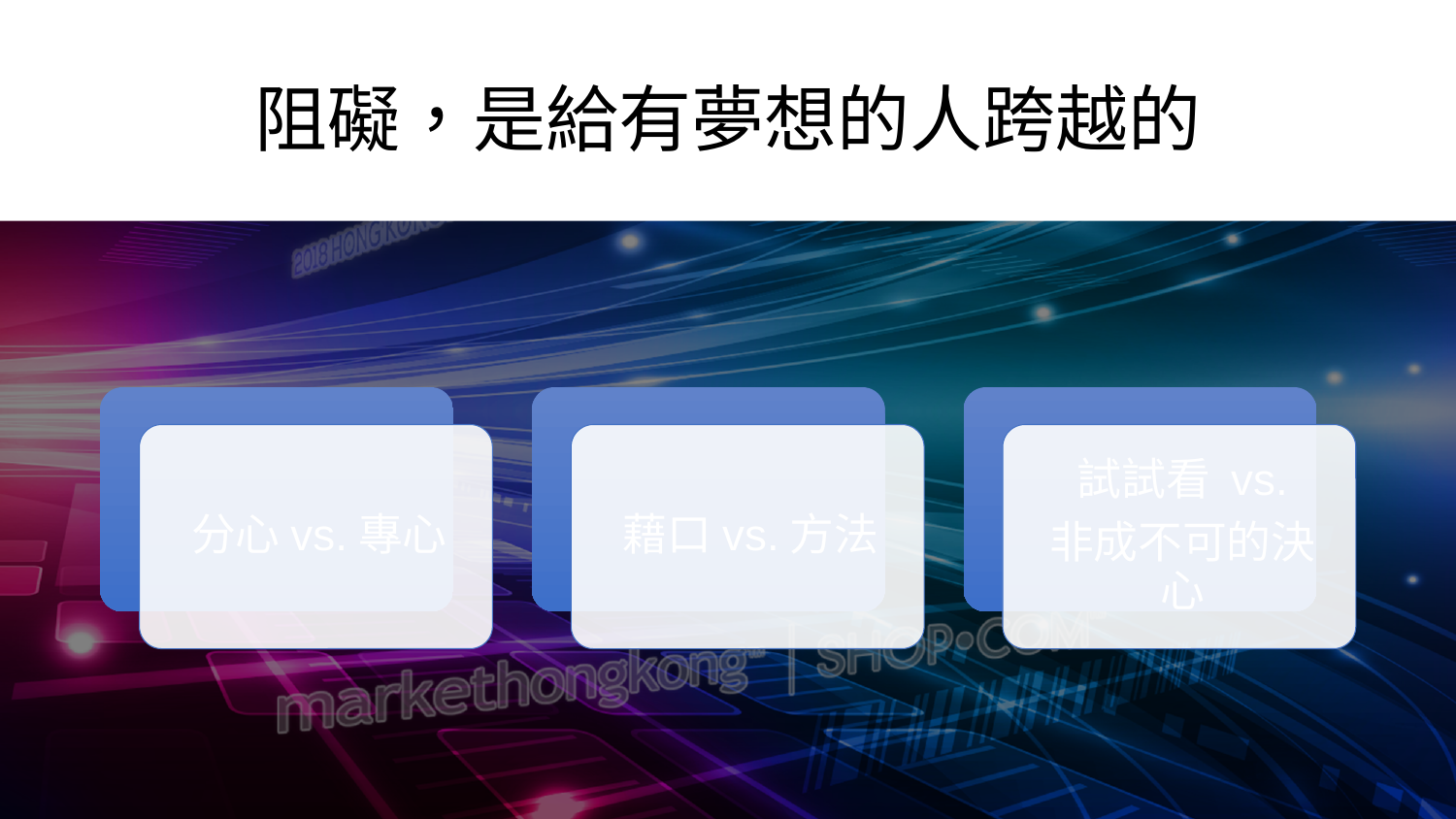

# 阻礙，是給有夢想的人跨越的
分心vs.專心
藉口vs.方法
試試看 vs.
非成不可的決心